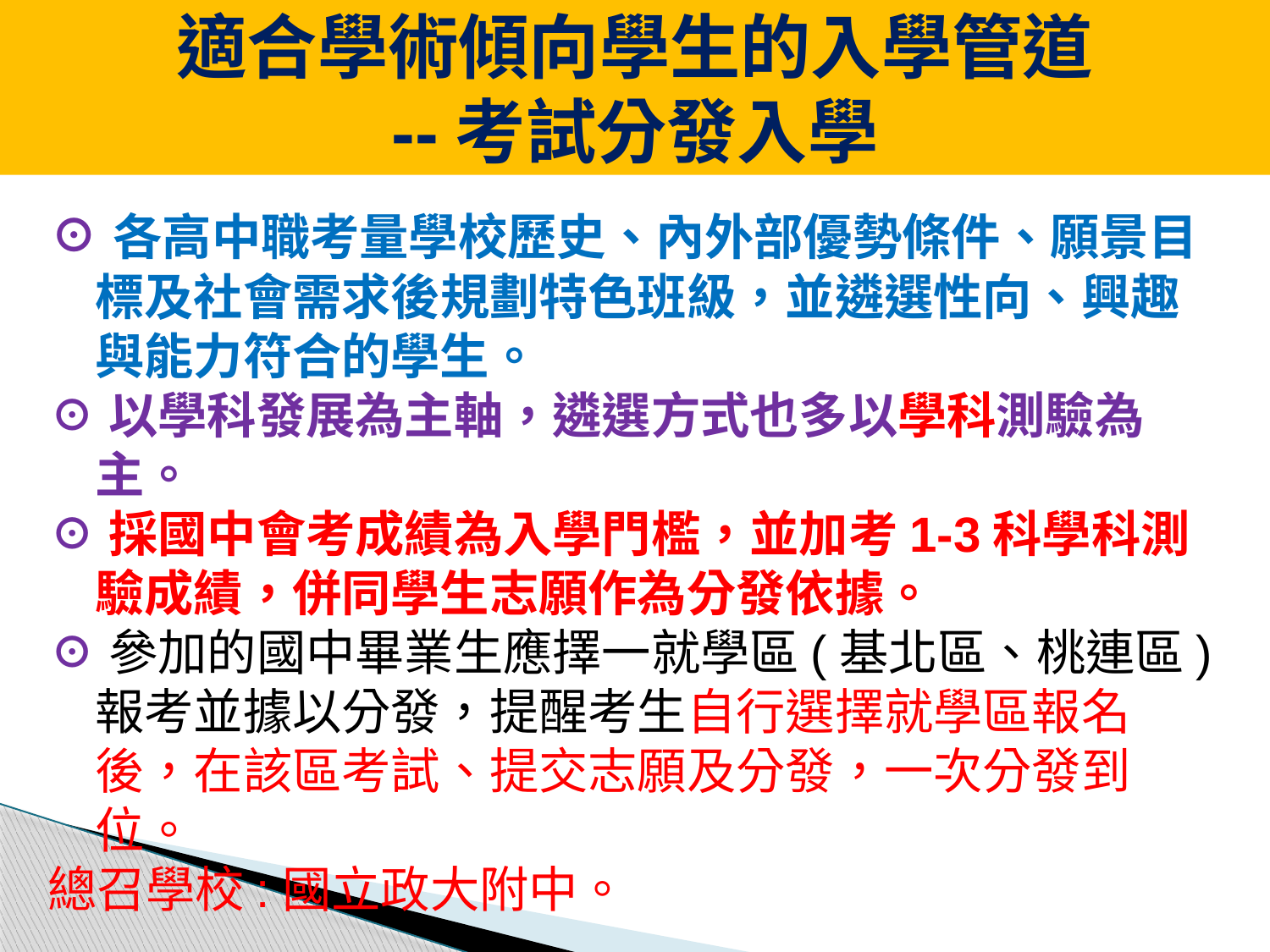

適合學術傾向學生的入學管道
--考試分發入學
☉各高中職考量學校歷史、內外部優勢條件、願景目標及社會需求後規劃特色班級，並遴選性向、興趣與能力符合的學生。
☉以學科發展為主軸，遴選方式也多以學科測驗為主。
☉採國中會考成績為入學門檻，並加考1-3科學科測驗成績，併同學生志願作為分發依據。
☉參加的國中畢業生應擇一就學區(基北區、桃連區)報考並據以分發，提醒考生自行選擇就學區報名後，在該區考試、提交志願及分發，一次分發到位。
總召學校:國立政大附中。